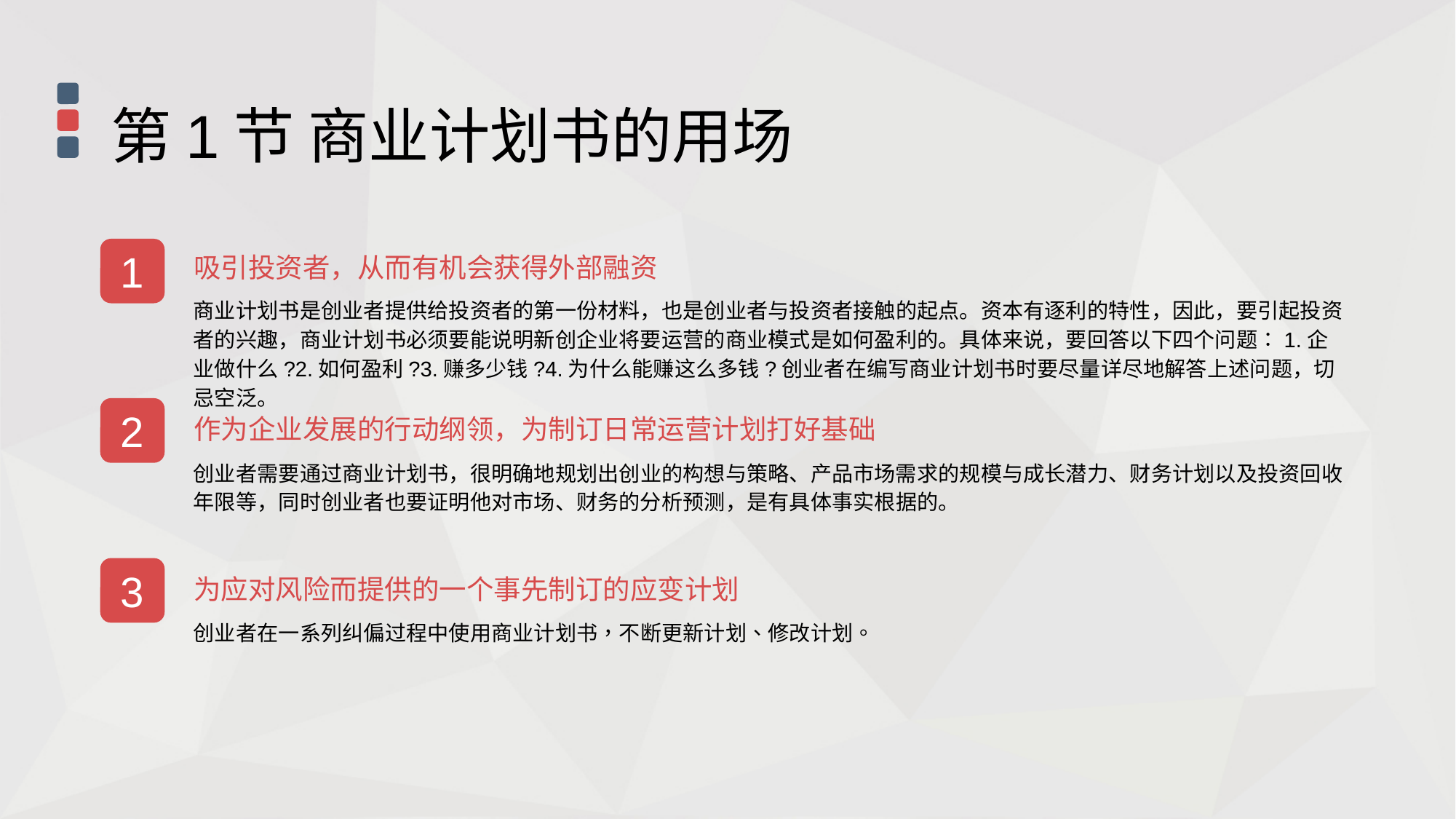

第1节 商业计划书的用场
1
吸引投资者，从而有机会获得外部融资
商业计划书是创业者提供给投资者的第一份材料，也是创业者与投资者接触的起点。资本有逐利的特性，因此，要引起投资者的兴趣，商业计划书必须要能说明新创企业将要运营的商业模式是如何盈利的。具体来说，要回答以下四个问题∶1.企业做什么?2.如何盈利?3.赚多少钱?4.为什么能赚这么多钱?创业者在编写商业计划书时要尽量详尽地解答上述问题，切忌空泛。
2
作为企业发展的行动纲领，为制订日常运营计划打好基础
创业者需要通过商业计划书，很明确地规划出创业的构想与策略、产品市场需求的规模与成长潜力、财务计划以及投资回收年限等，同时创业者也要证明他对市场、财务的分析预测，是有具体事实根据的。
3
为应对风险而提供的一个事先制订的应变计划
创业者在一系列纠偏过程中使用商业计划书，不断更新计划、修改计划。